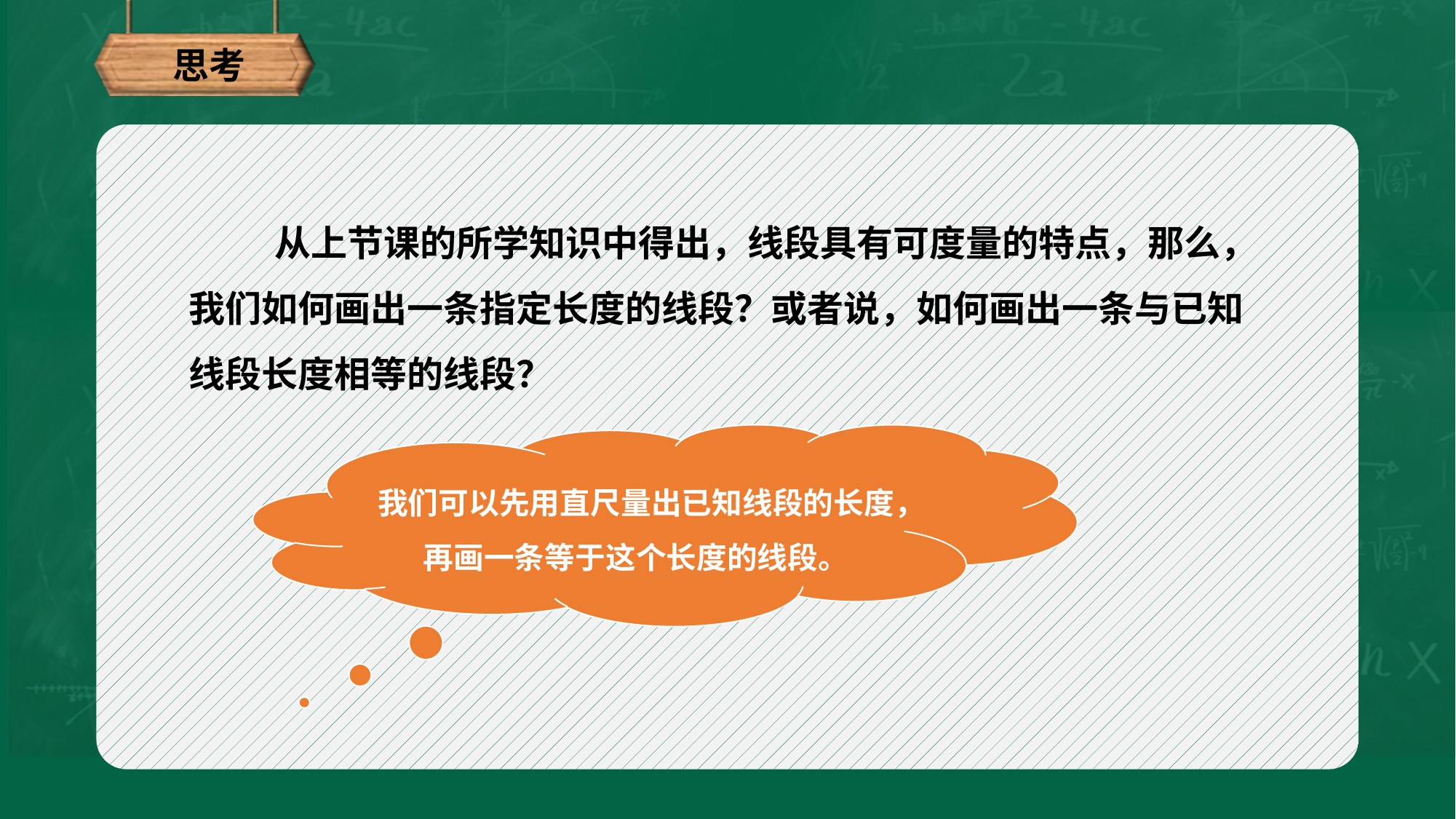

思考
从上节课的所学知识中得出，线段具有可度量的特点，那么，我们如何画出一条指定长度的线段？或者说，如何画出一条与已知线段长度相等的线段？
我们可以先用直尺量出已知线段的长度，再画一条等于这个长度的线段。